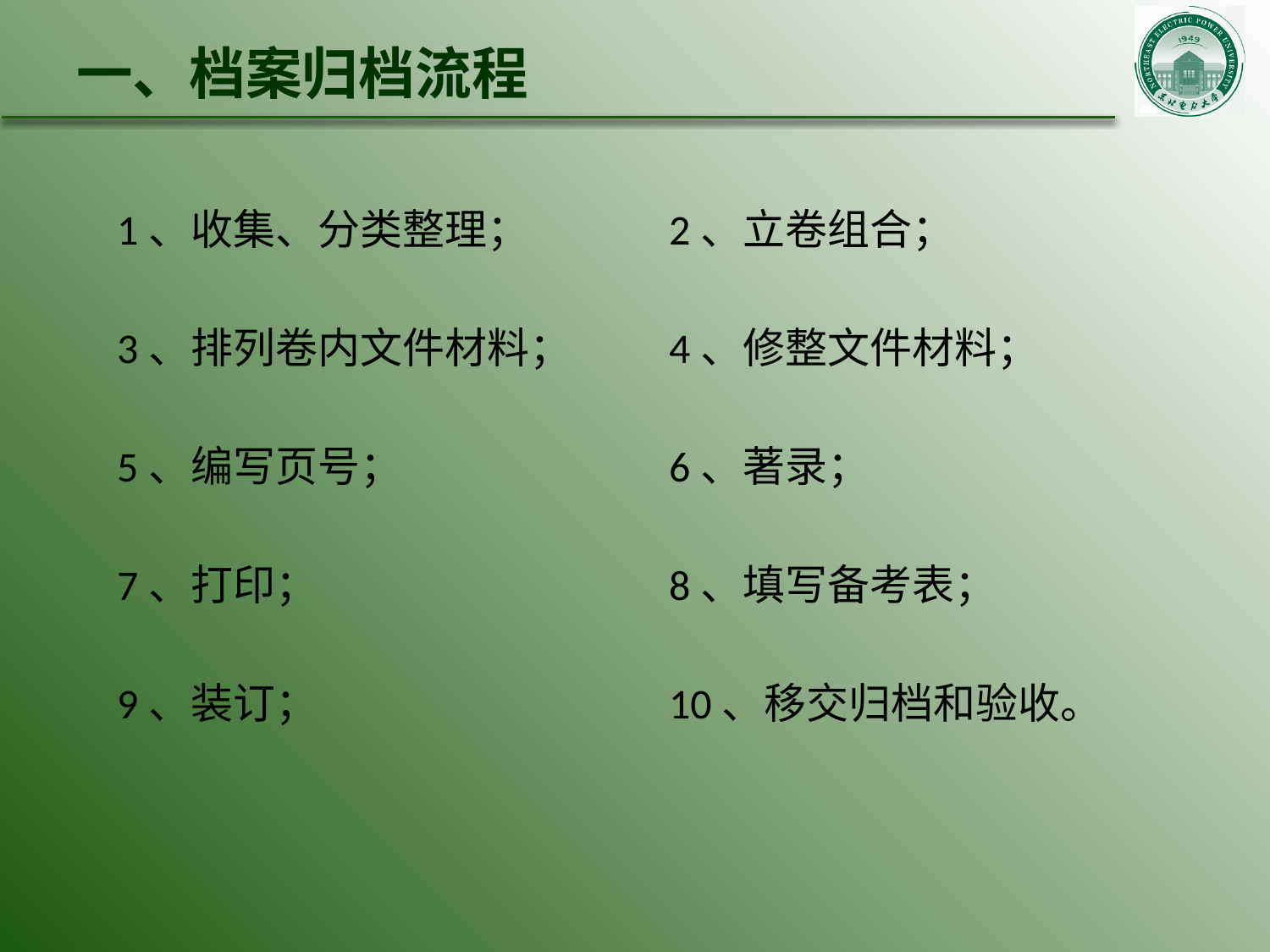

# 一、档案归档流程
1、收集、分类整理；

3、排列卷内文件材料；

5、编写页号；

7、打印；

9、装订；
2、立卷组合；

4、修整文件材料；

6、著录；

8、填写备考表；

10、移交归档和验收。